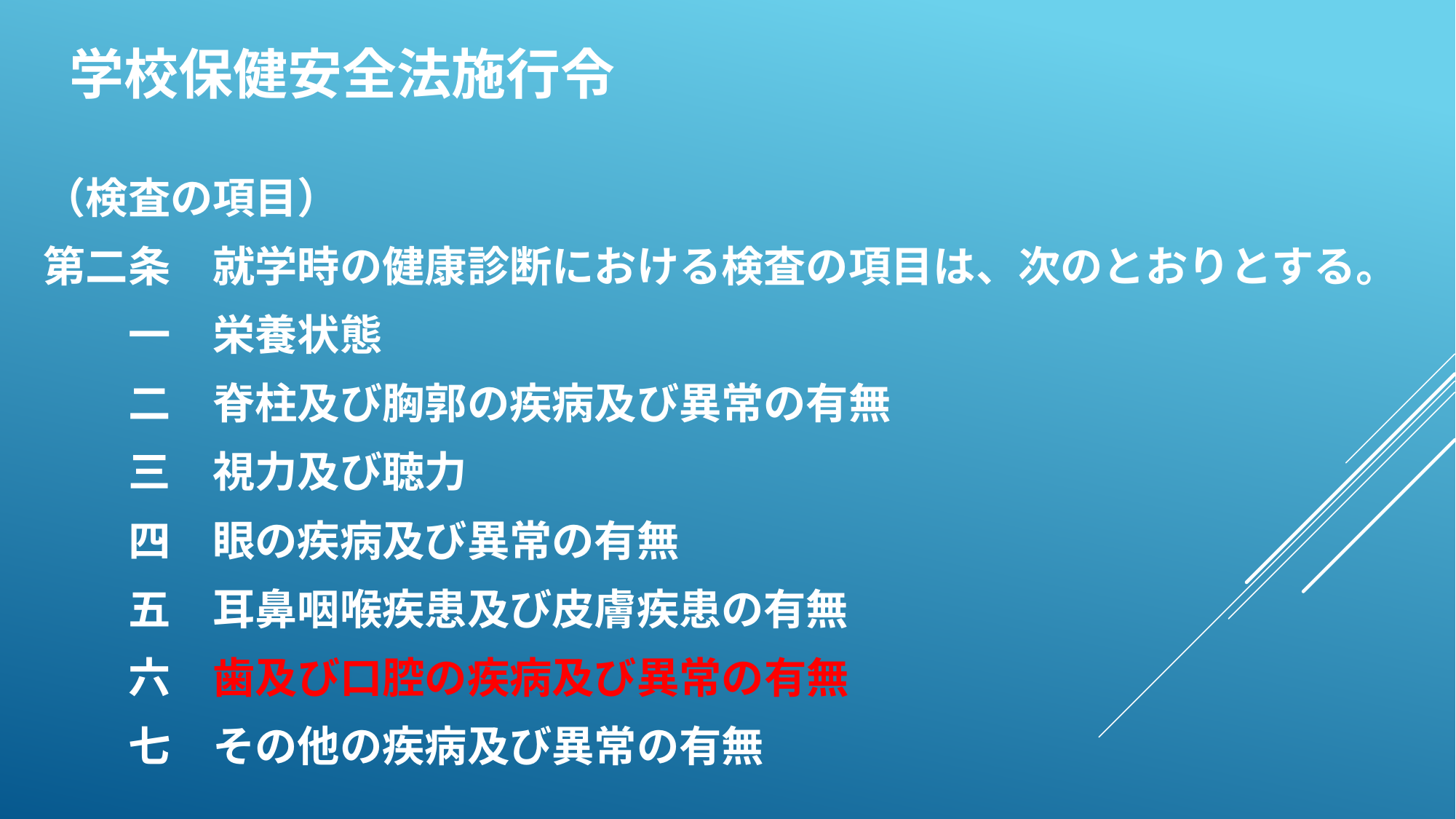

# 学校保健安全法施行令
（検査の項目）
第二条　就学時の健康診断における検査の項目は、次のとおりとする。
　　一　栄養状態
　　二　脊柱及び胸郭の疾病及び異常の有無
　　三　視力及び聴力
　　四　眼の疾病及び異常の有無
　　五　耳鼻咽喉疾患及び皮膚疾患の有無
　　六　歯及び口腔の疾病及び異常の有無
　　七　その他の疾病及び異常の有無